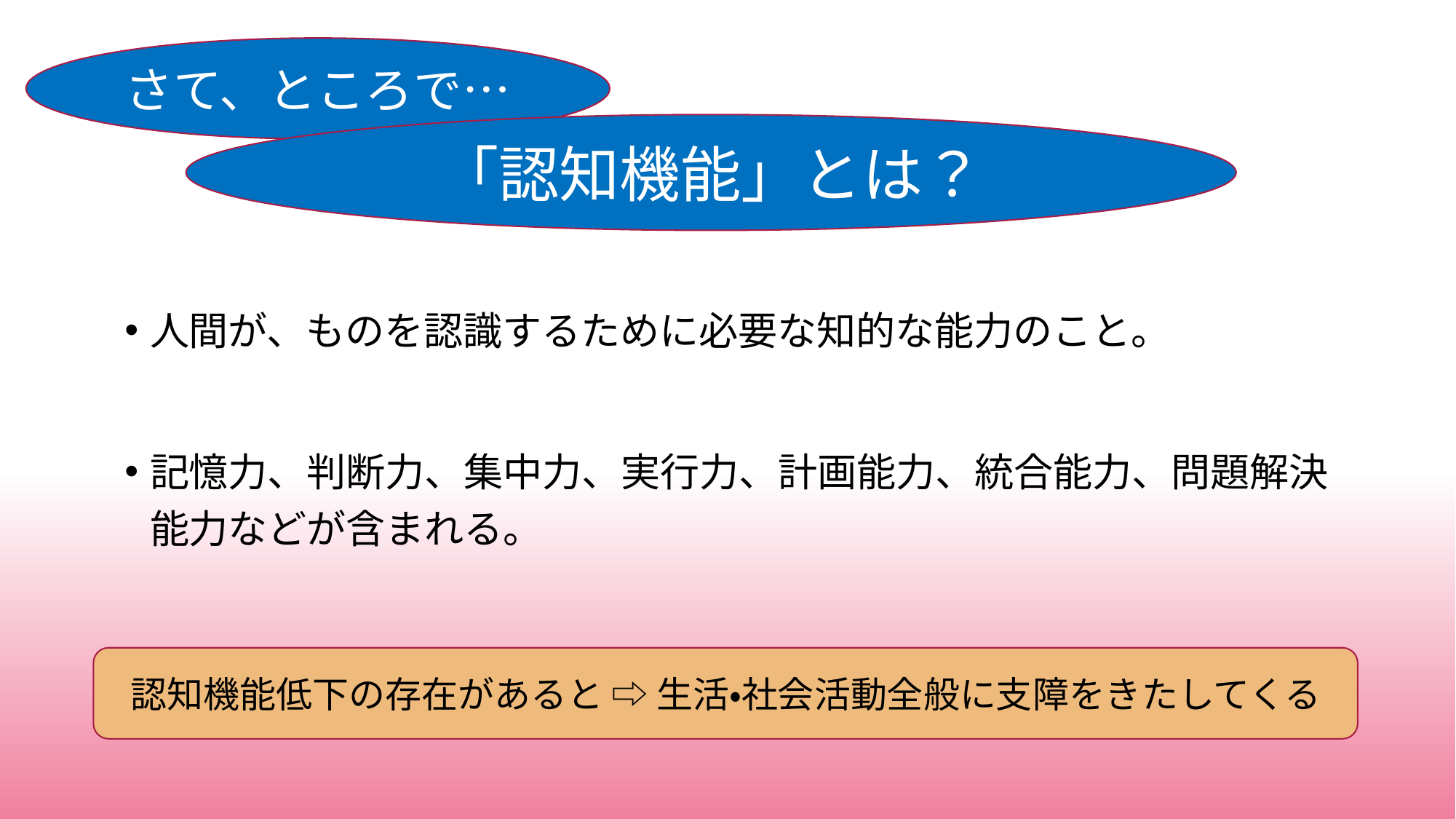

さて、ところで…
「認知機能」とは？
人間が、ものを認識するために必要な知的な能力のこと。

記憶力、判断力、集中力、実行力、計画能力、統合能力、問題解決能力などが含まれる。

認知機能低下の存在があると ⇨ 生活・社会活動全般に支障をきたしてくる